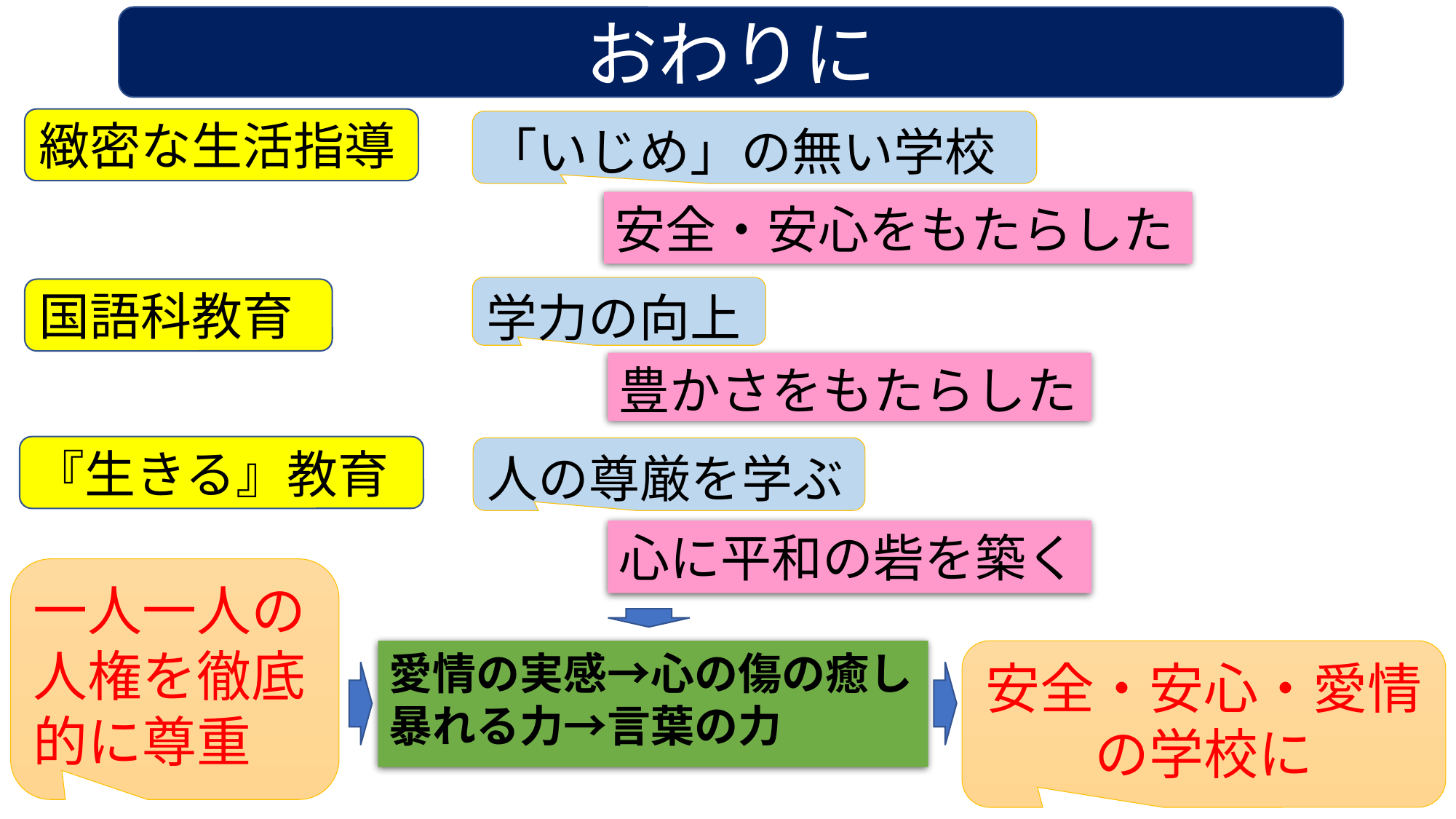

おわりに
緻密な生活指導
「いじめ」の無い学校
安全・安心をもたらした
学力の向上
国語科教育
豊かさをもたらした
『生きる』教育
人の尊厳を学ぶ
心に平和の砦を築く

一人一人の人権を徹底的に尊重

愛情の実感→心の傷の癒し
暴れる力→言葉の力
安全・安心・愛情
の学校に

29